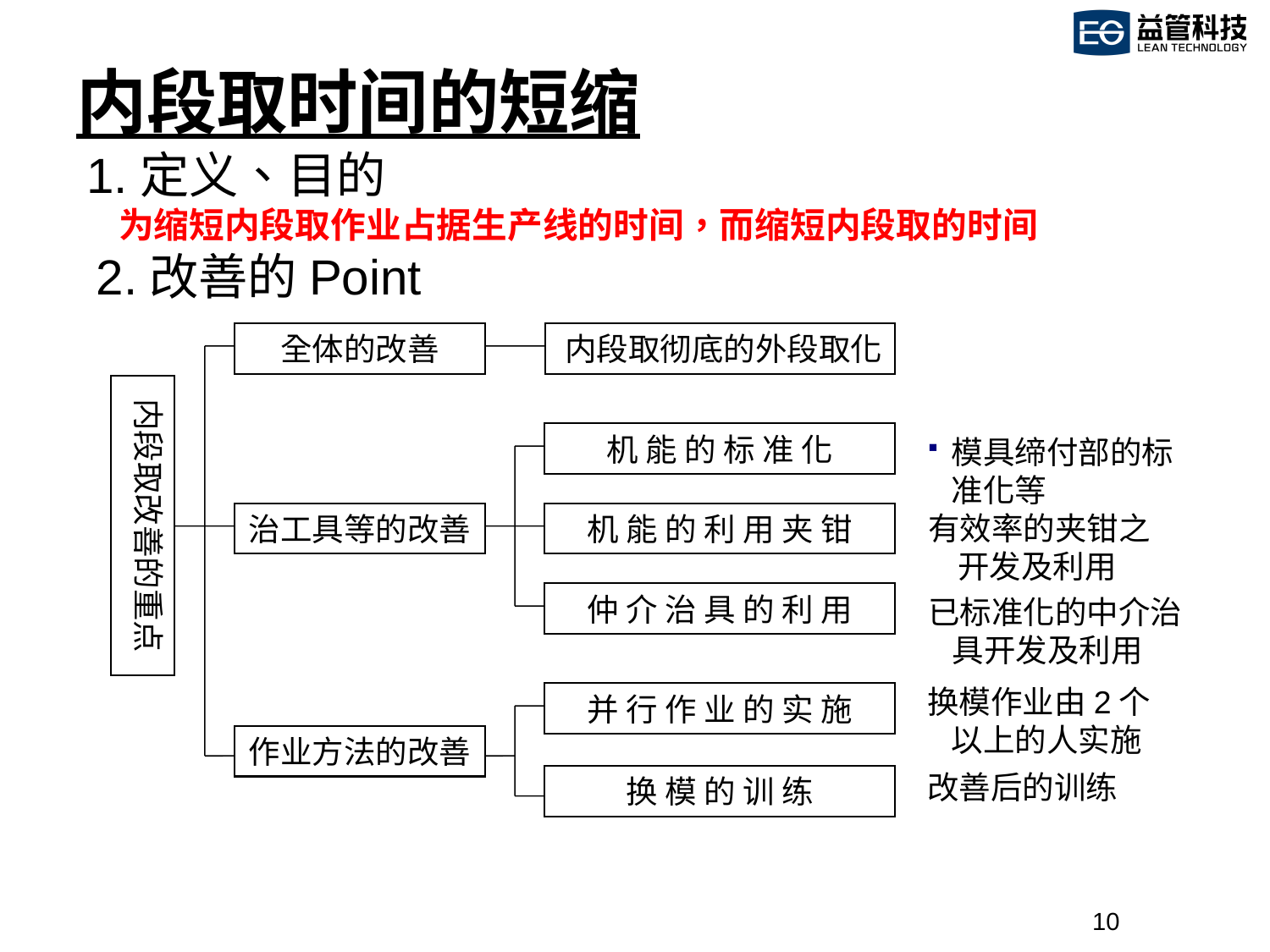

# 内段取时间的短缩
1.定义、目的
   为缩短内段取作业占据生产线的时间，而缩短内段取的时间
 2.改善的Point
全体的改善
内段取彻底的外段取化

内段取改善的重点
机 能 的 标 准 化
模具缔付部的标准化等

有效率的夹钳之
   开发及利用

治工具等的改善
机 能 的 利 用 夹 钳
仲 介 治 具 的 利 用
已标准化的中介治具开发及利用

换模作业由2个以上的人实施

并 行 作 业 的 实 施

作业方法的改善
换 模 的 训 练
改善后的训练